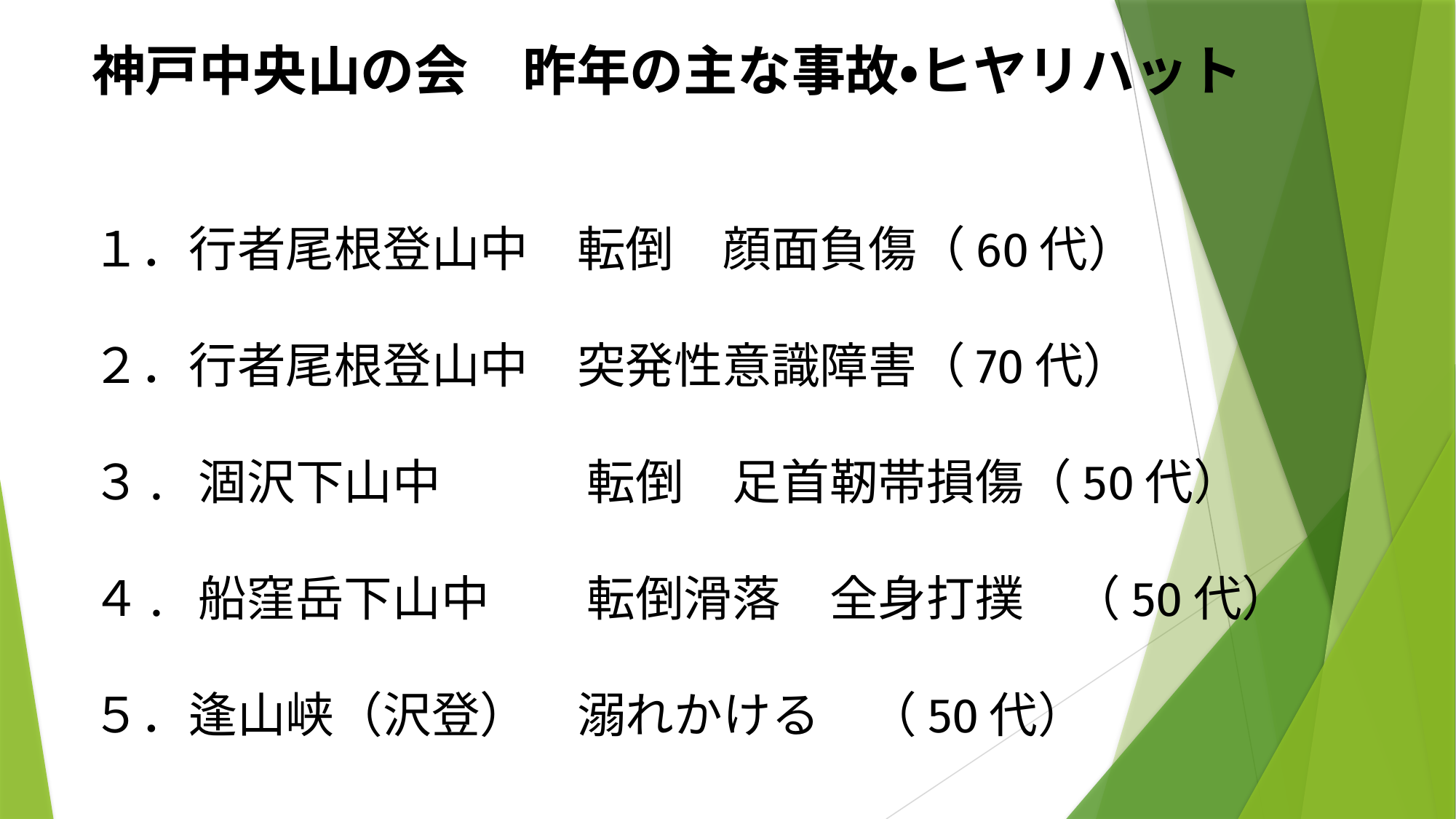

# 神戸中央山の会　昨年の主な事故・ヒヤリハット １．行者尾根登山中　転倒　顔面負傷（60代） ２．行者尾根登山中　突発性意識障害（70代） ３.  涸沢下山中　　　転倒　足首靭帯損傷（50代） ４.  船窪岳下山中　　転倒滑落　全身打撲　（50代） ５．逢山峡（沢登）　溺れかける　（50代）